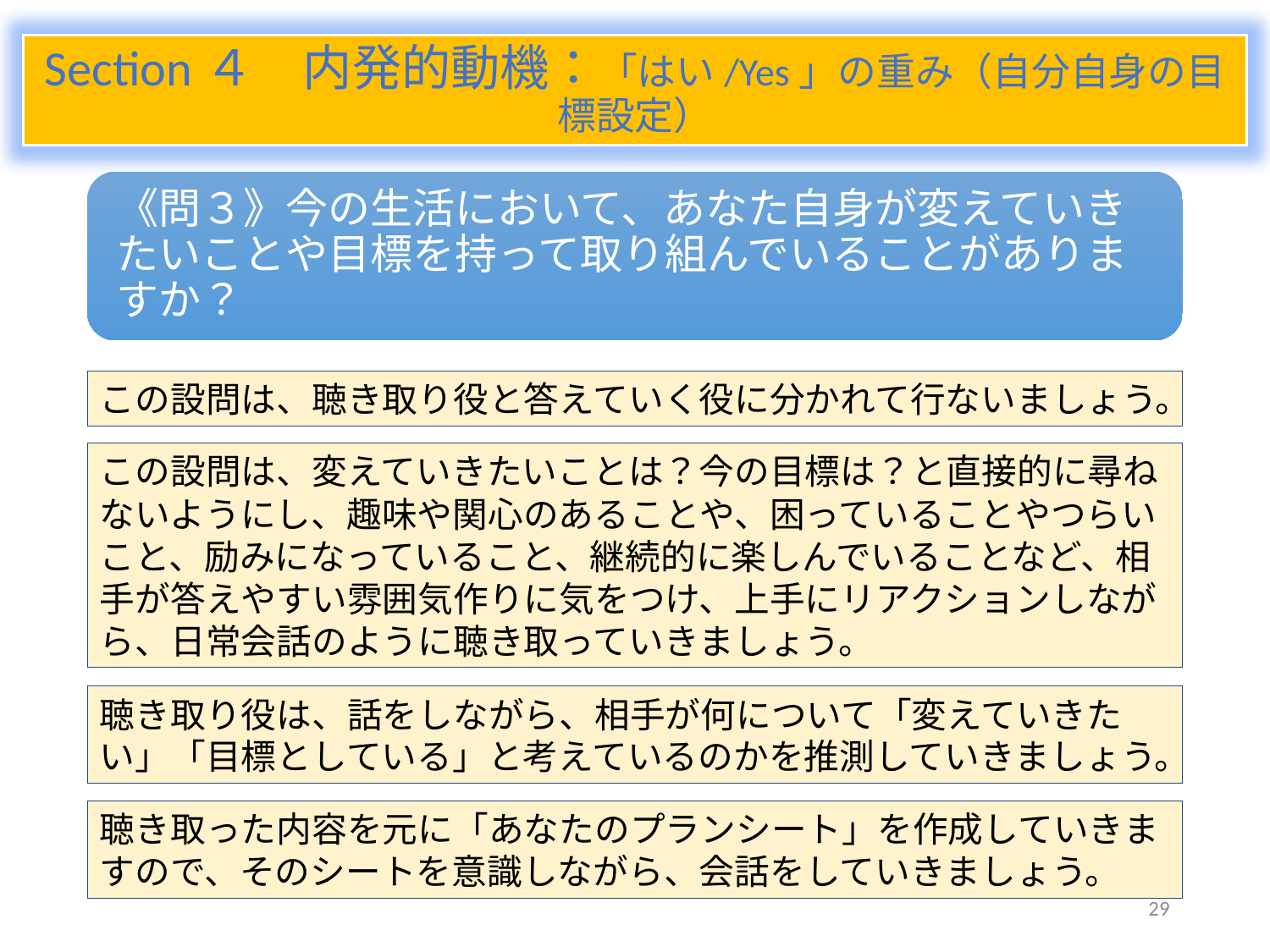

Section４　内発的動機：「はい/Yes」の重み（自分自身の目標設定）
《問３》今の生活において、あなた自身が変えていきたいことや目標を持って取り組んでいることがありますか？
この設問は、聴き取り役と答えていく役に分かれて行ないましょう。
この設問は、変えていきたいことは？今の目標は？と直接的に尋ねないようにし、趣味や関心のあることや、困っていることやつらいこと、励みになっていること、継続的に楽しんでいることなど、相手が答えやすい雰囲気作りに気をつけ、上手にリアクションしながら、日常会話のように聴き取っていきましょう。
聴き取り役は、話をしながら、相手が何について「変えていきたい」「目標としている」と考えているのかを推測していきましょう。
聴き取った内容を元に「あなたのプランシート」を作成していきますので、そのシートを意識しながら、会話をしていきましょう。
29